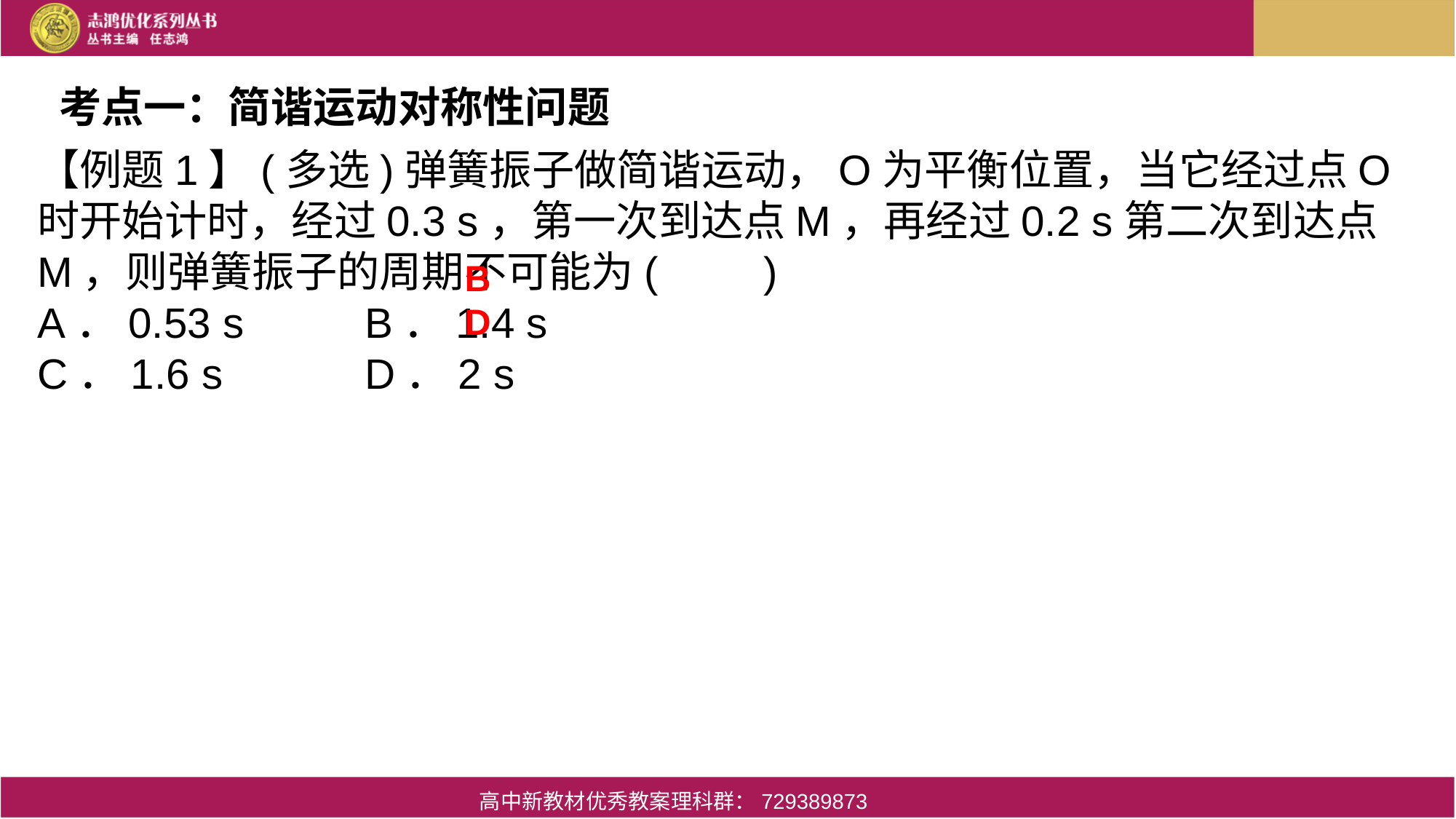

考点一：简谐运动对称性问题
【例题1】(多选)弹簧振子做简谐运动，O为平衡位置，当它经过点O时开始计时，经过0.3 s，第一次到达点M，再经过0.2 s第二次到达点M，则弹簧振子的周期不可能为(　　)
A．0.53 s　	B．1.4 s
C．1.6 s　     	D．2 s
BD